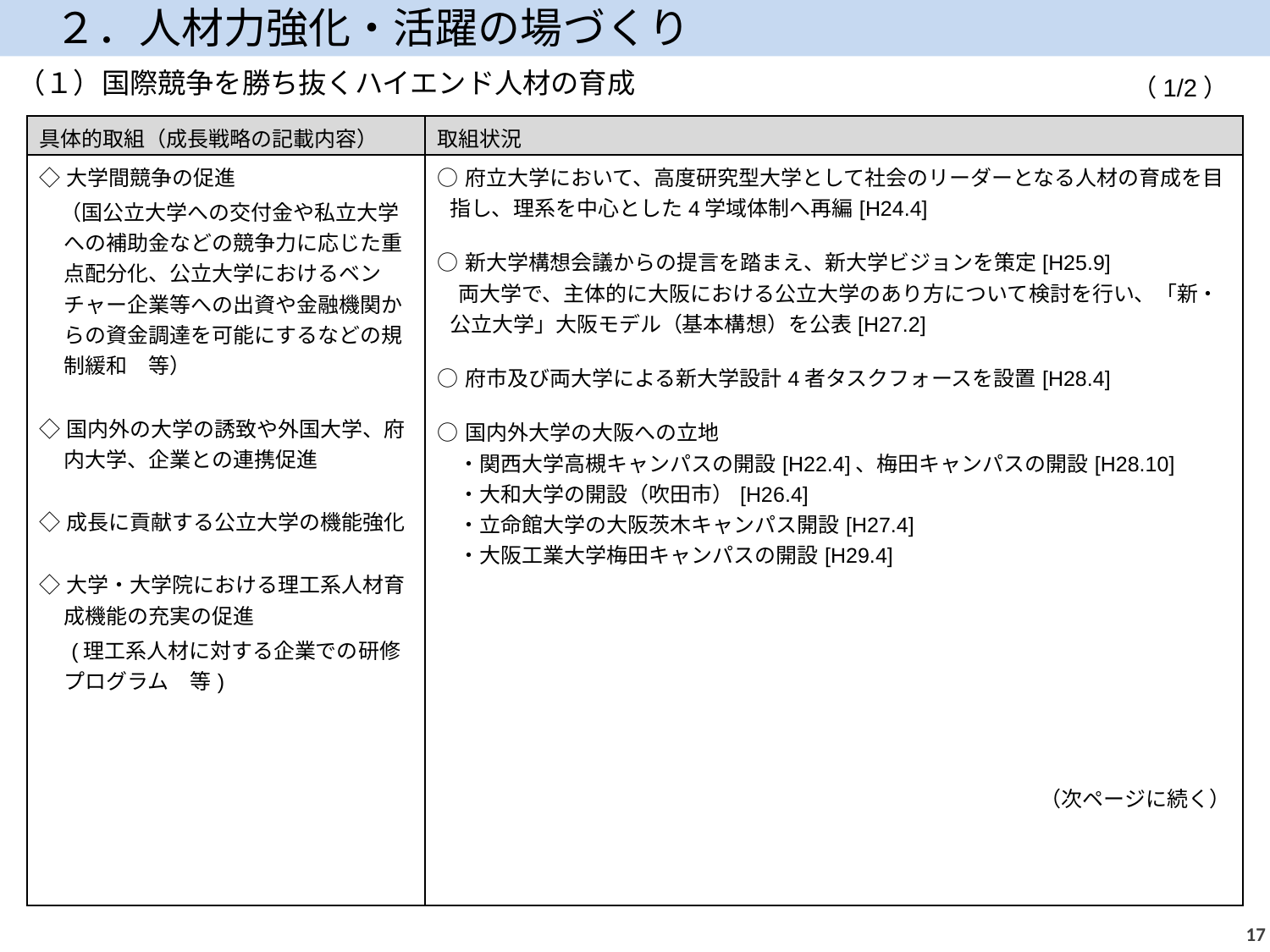

２．人材力強化・活躍の場づくり
（１）国際競争を勝ち抜くハイエンド人材の育成
（1/2）
| 具体的取組（成長戦略の記載内容） | 取組状況 |
| --- | --- |
| ◇大学間競争の促進 　（国公立大学への交付金や私立大学への補助金などの競争力に応じた重点配分化、公立大学におけるベンチャー企業等への出資や金融機関からの資金調達を可能にするなどの規制緩和　等） ◇国内外の大学の誘致や外国大学、府内大学、企業との連携促進 ◇成長に貢献する公立大学の機能強化 ◇大学・大学院における理工系人材育成機能の充実の促進 　 (理工系人材に対する企業での研修プログラム　等) | ○府立大学において、高度研究型大学として社会のリーダーとなる人材の育成を目指し、理系を中心とした4学域体制へ再編[H24.4] ○新大学構想会議からの提言を踏まえ、新大学ビジョンを策定[H25.9] 　両大学で、主体的に大阪における公立大学のあり方について検討を行い、「新・公立大学」大阪モデル（基本構想）を公表[H27.2] ○府市及び両大学による新大学設計4者タスクフォースを設置[H28.4] ○国内外大学の大阪への立地 　・関西大学高槻キャンパスの開設[H22.4]、梅田キャンパスの開設[H28.10] 　・大和大学の開設（吹田市）[H26.4] 　・立命館大学の大阪茨木キャンパス開設[H27.4] 　・大阪工業大学梅田キャンパスの開設[H29.4] （次ページに続く） |
17